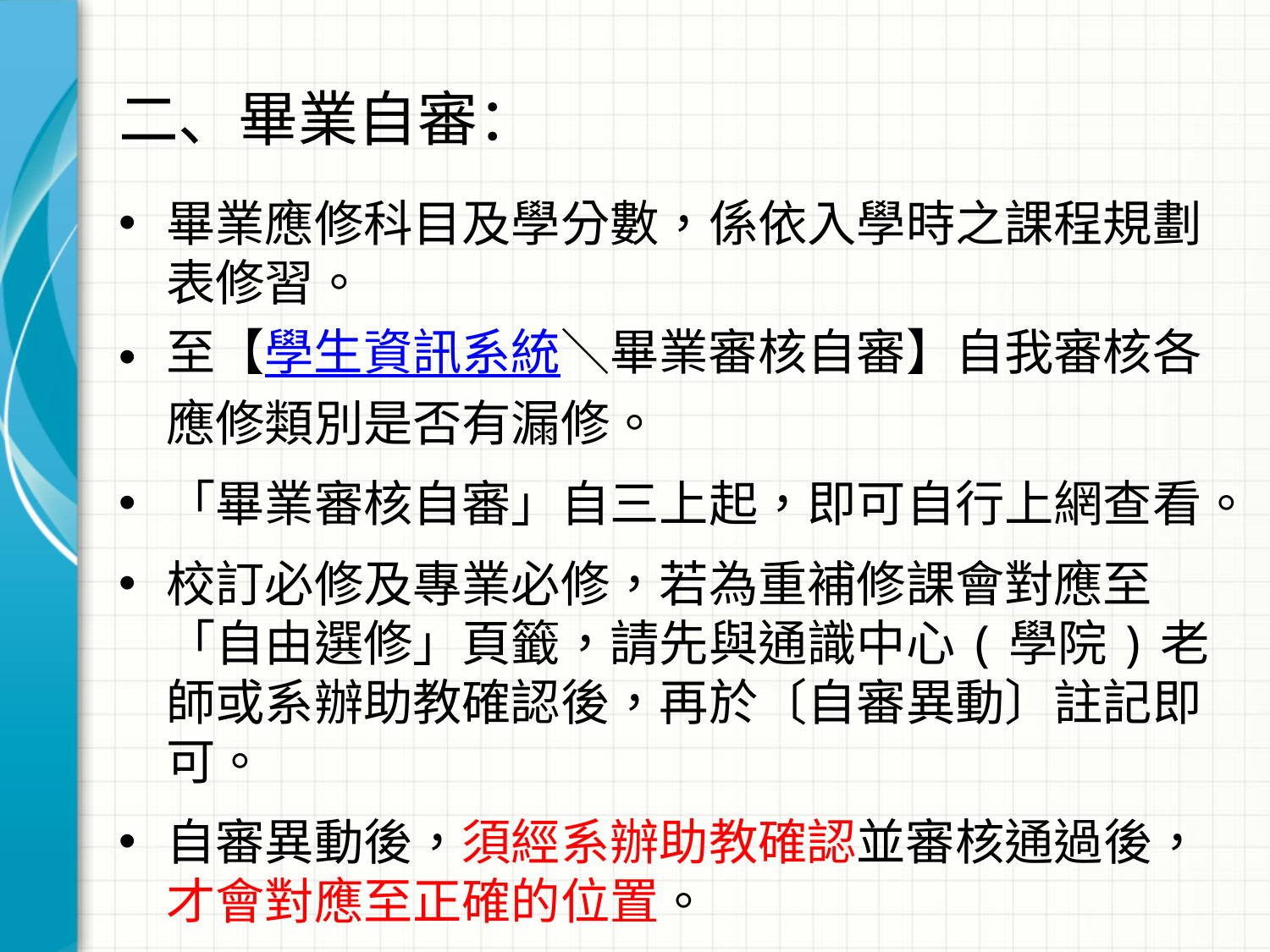

二、畢業自審：
畢業應修科目及學分數，係依入學時之課程規劃表修習。
至【學生資訊系統＼畢業審核自審】自我審核各應修類別是否有漏修。
「畢業審核自審」自三上起，即可自行上網查看。
校訂必修及專業必修，若為重補修課會對應至「自由選修」頁籤，請先與通識中心(學院)老師或系辦助教確認後，再於〔自審異動〕註記即可。
自審異動後，須經系辦助教確認並審核通過後，才會對應至正確的位置。